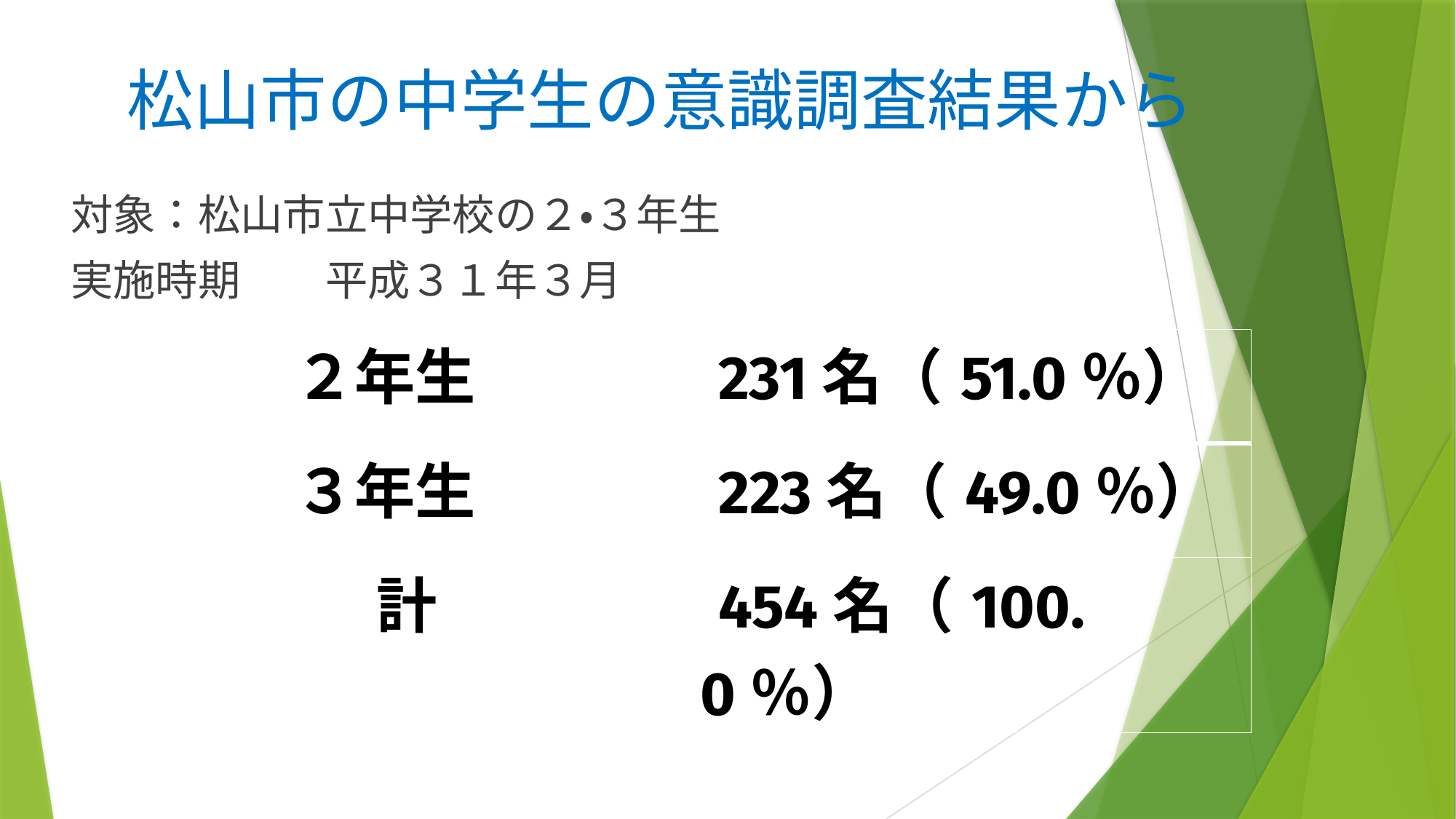

# 松山市の中学生の意識調査結果から
対象：松山市立中学校の２・３年生
実施時期　　平成３１年３月
| ２年生 | 231名（51.0％） |
| --- | --- |
| ３年生 | 223名（49.0％） |
| 計 | 454名（100.0％） |